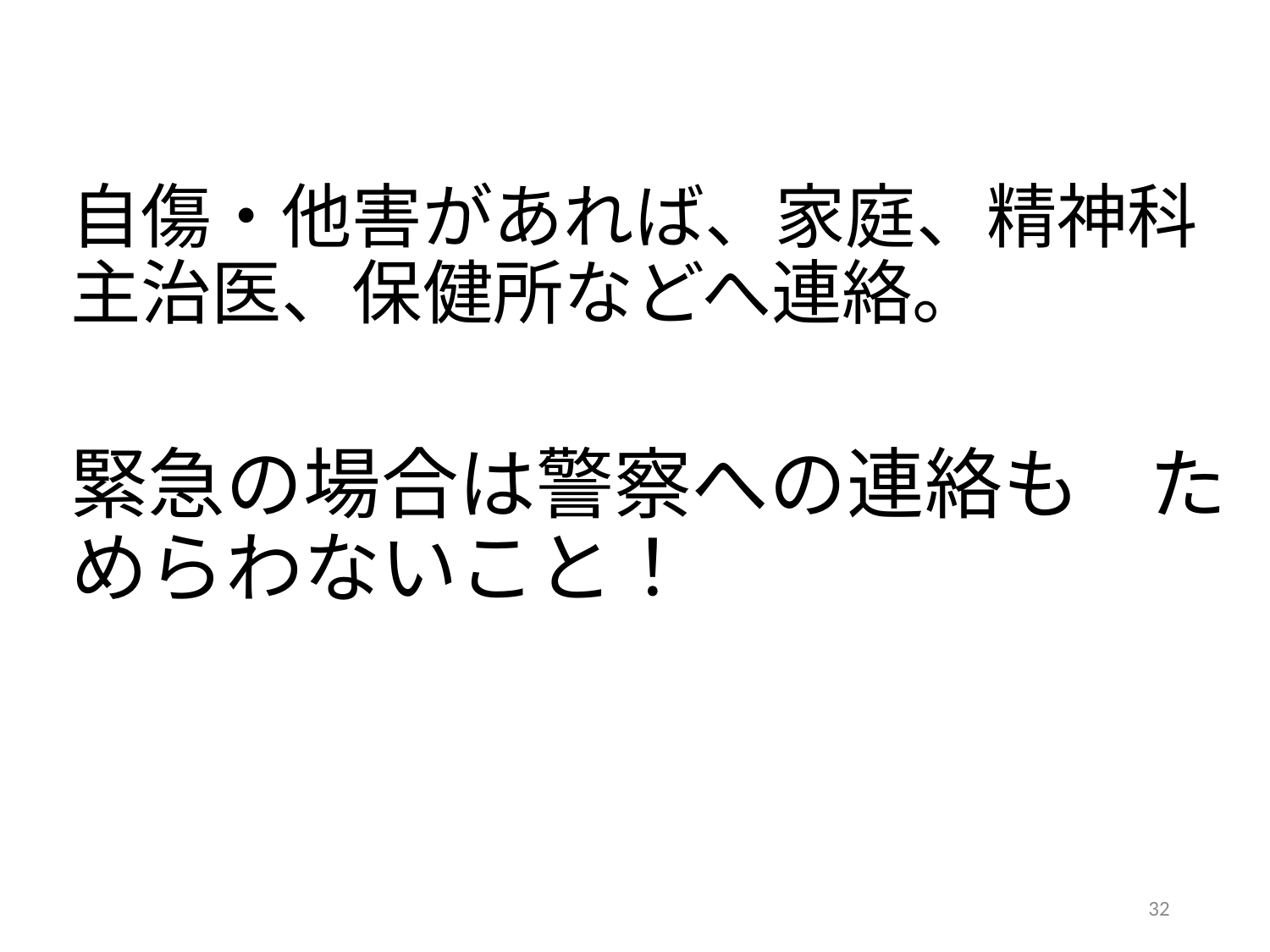

#
自傷・他害があれば、家庭、精神科主治医、保健所などへ連絡。

緊急の場合は警察への連絡も    ためらわないこと！
32